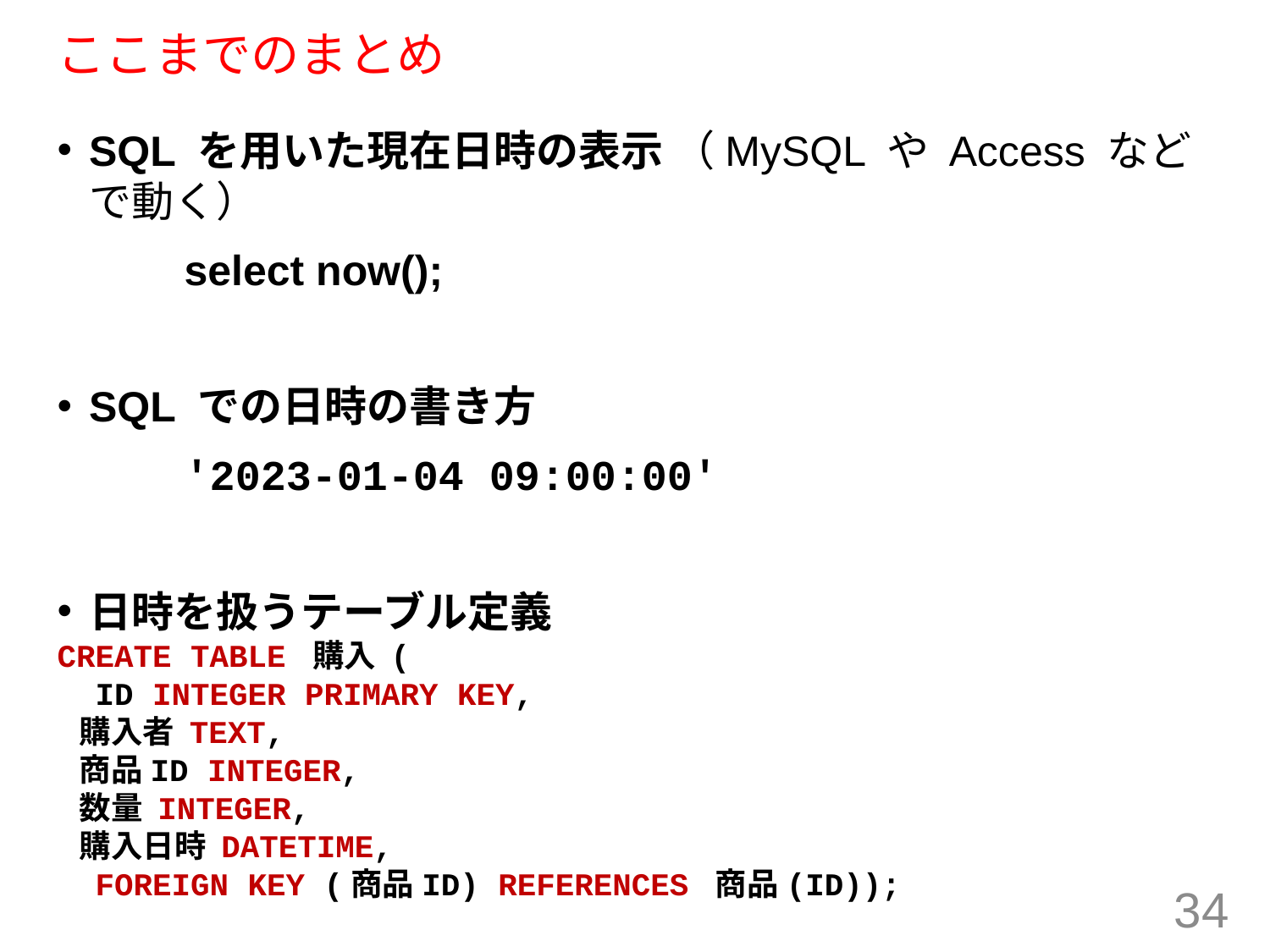

# ここまでのまとめ
SQL を用いた現在日時の表示 （MySQL や Access などで動く）
	select now();

SQL での日時の書き方
	'2023-01-04 09:00:00'

日時を扱うテーブル定義
CREATE TABLE 購入 (
  ID INTEGER PRIMARY KEY,
  購入者 TEXT,
  商品ID INTEGER,
  数量 INTEGER,
  購入日時 DATETIME,
  FOREIGN KEY (商品ID) REFERENCES 商品(ID));

34